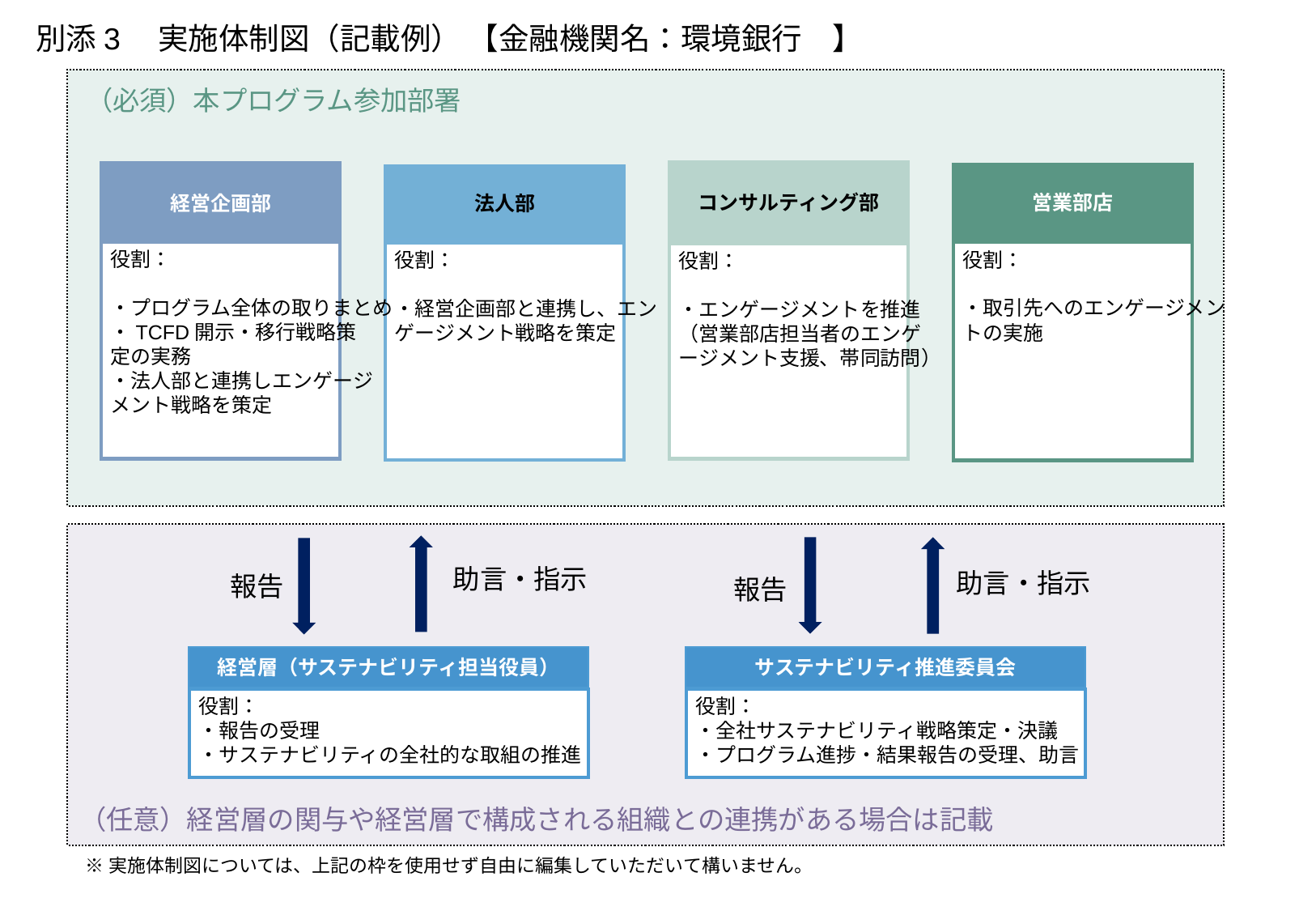

別添3　実施体制図（記載例） 【金融機関名：環境銀行　】

（必須）本プログラム参加部署
コンサルティング部
役割：

・エンゲージメントを推進
（営業部店担当者のエンゲ
ージメント支援、帯同訪問）

経営企画部
営業部店
役割：

・取引先へのエンゲージメン
トの実施

法人部
役割：

・経営企画部と連携し、エン
ゲージメント戦略を策定

役割：

・プログラム全体の取りまとめ
・TCFD開示・移行戦略策
定の実務
・法人部と連携しエンゲージ
メント戦略を策定

助言・指示
助言・指示
報告
報告
経営層（サステナビリティ担当役員）
サステナビリティ推進委員会
役割：
・報告の受理
・サステナビリティの全社的な取組の推進

役割：
・全社サステナビリティ戦略策定・決議
・プログラム進捗・結果報告の受理、助言

（任意）経営層の関与や経営層で構成される組織との連携がある場合は記載
※実施体制図については、上記の枠を使用せず自由に編集していただいて構いません。